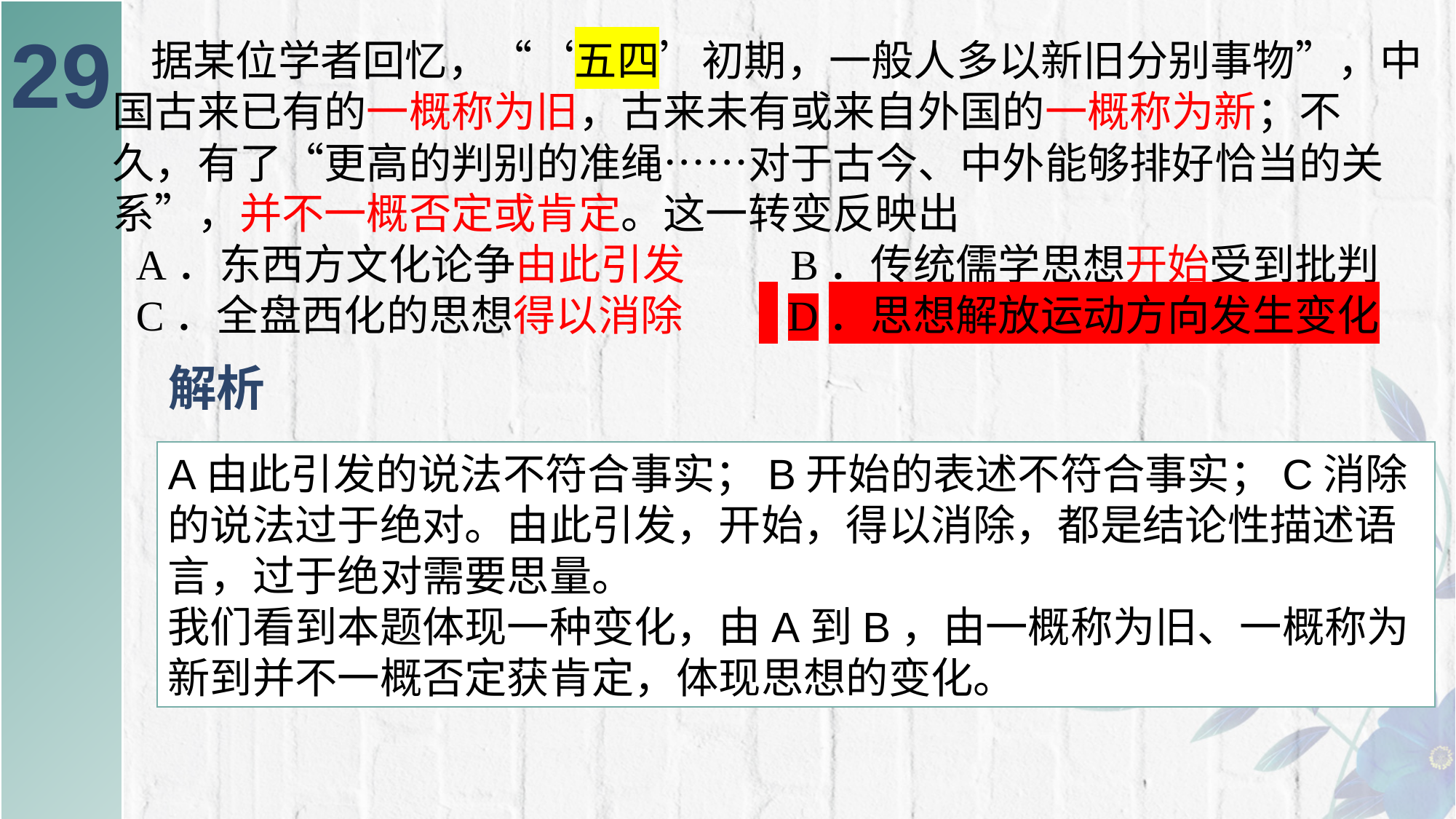

29
   据某位学者回忆，“‘五四’初期，一般人多以新旧分别事物”，中国古来已有的一概称为旧，古来未有或来自外国的一概称为新；不久，有了“更高的判别的准绳……对于古今、中外能够排好恰当的关系”，并不一概否定或肯定。这一转变反映出  A．东西方文化论争由此引发          B．传统儒学思想开始受到批判  C．全盘西化的思想得以消除          D．思想解放运动方向发生变化
# 解析
A由此引发的说法不符合事实；B开始的表述不符合事实；C消除的说法过于绝对。由此引发，开始，得以消除，都是结论性描述语言，过于绝对需要思量。
我们看到本题体现一种变化，由A到B，由一概称为旧、一概称为新到并不一概否定获肯定，体现思想的变化。